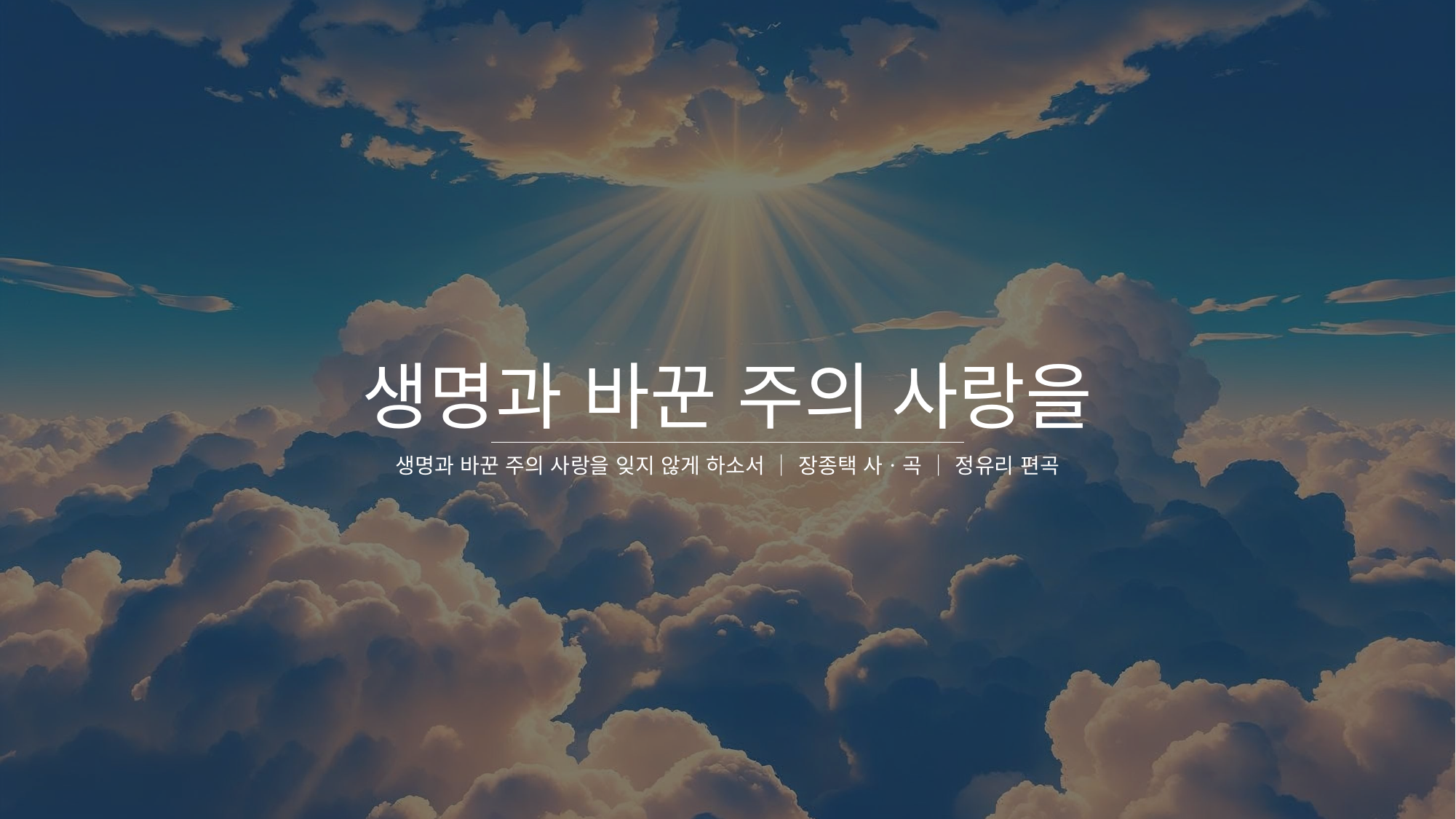

# 생명과 바꾼 주의 사랑을
생명과 바꾼 주의 사랑을 잊지 않게 하소서 │ 장종택 사ㆍ곡 │ 정유리 편곡